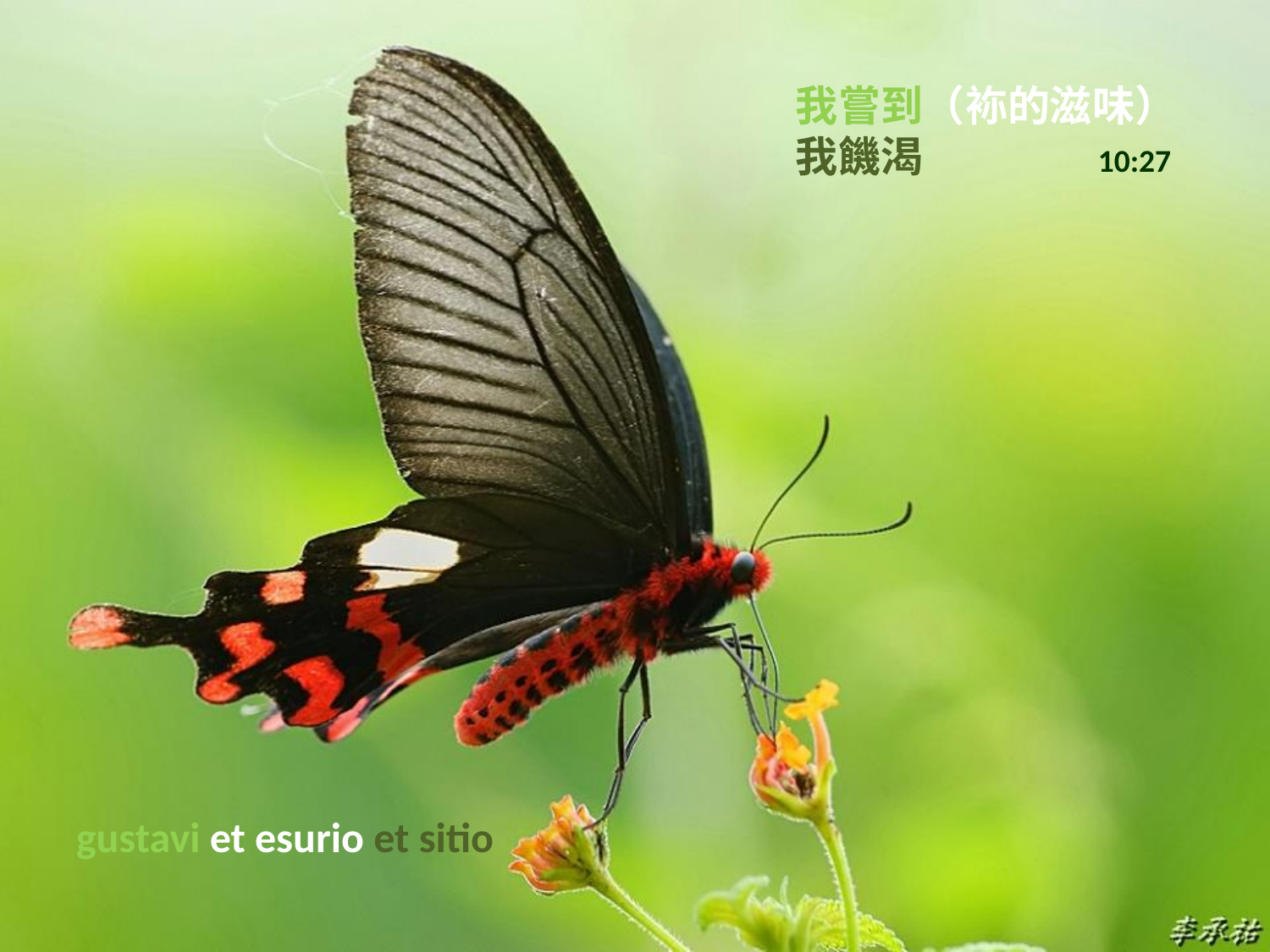

# 我嘗到（袮的滋味） 我饑渴	    10:27
gustavi et esurio et sitio